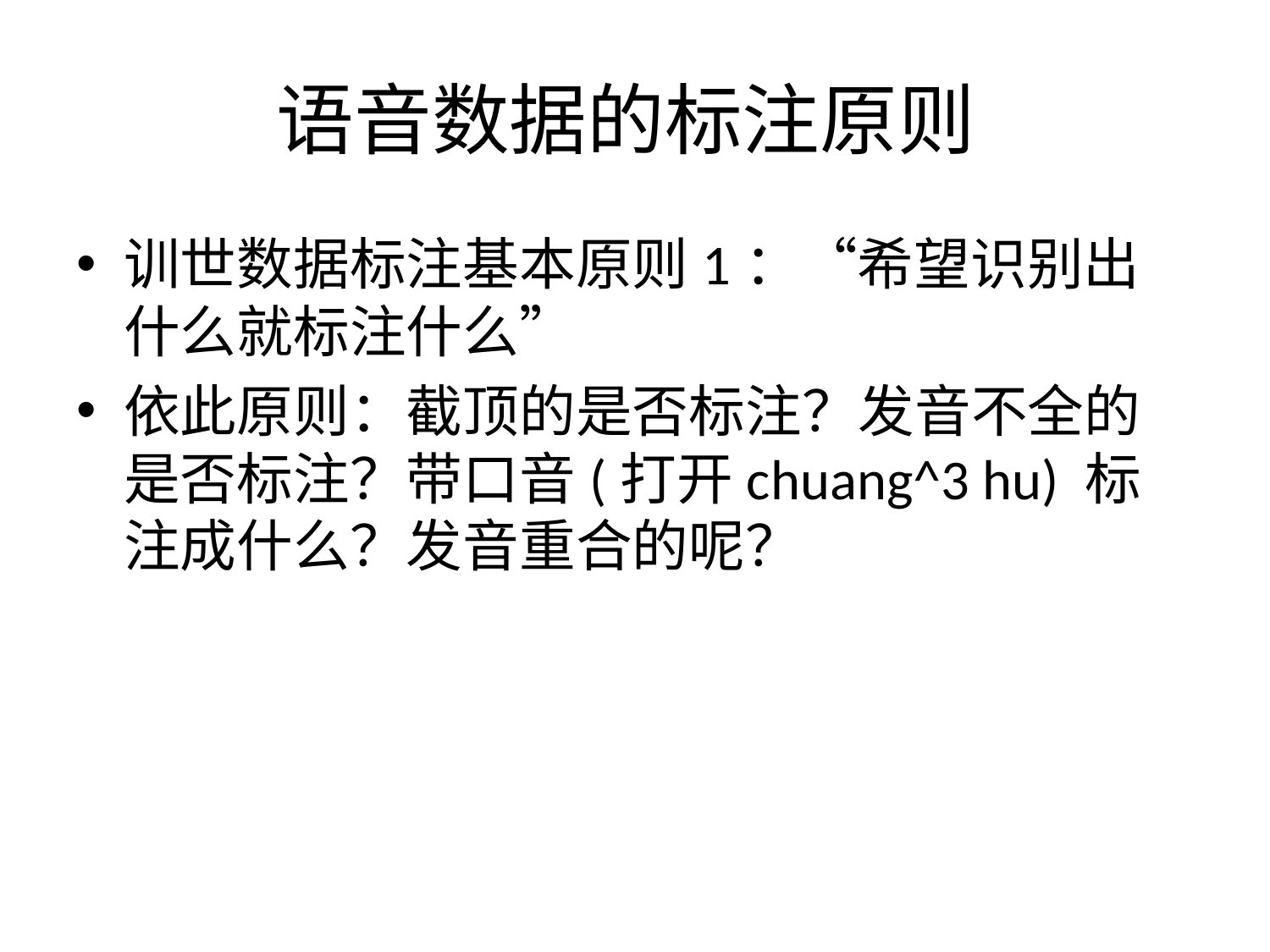

# 语音数据的标注原则
训世数据标注基本原则1：“希望识别出什么就标注什么”
依此原则：截顶的是否标注？发音不全的是否标注？带口音(打开chuang^3 hu) 标注成什么？发音重合的呢？